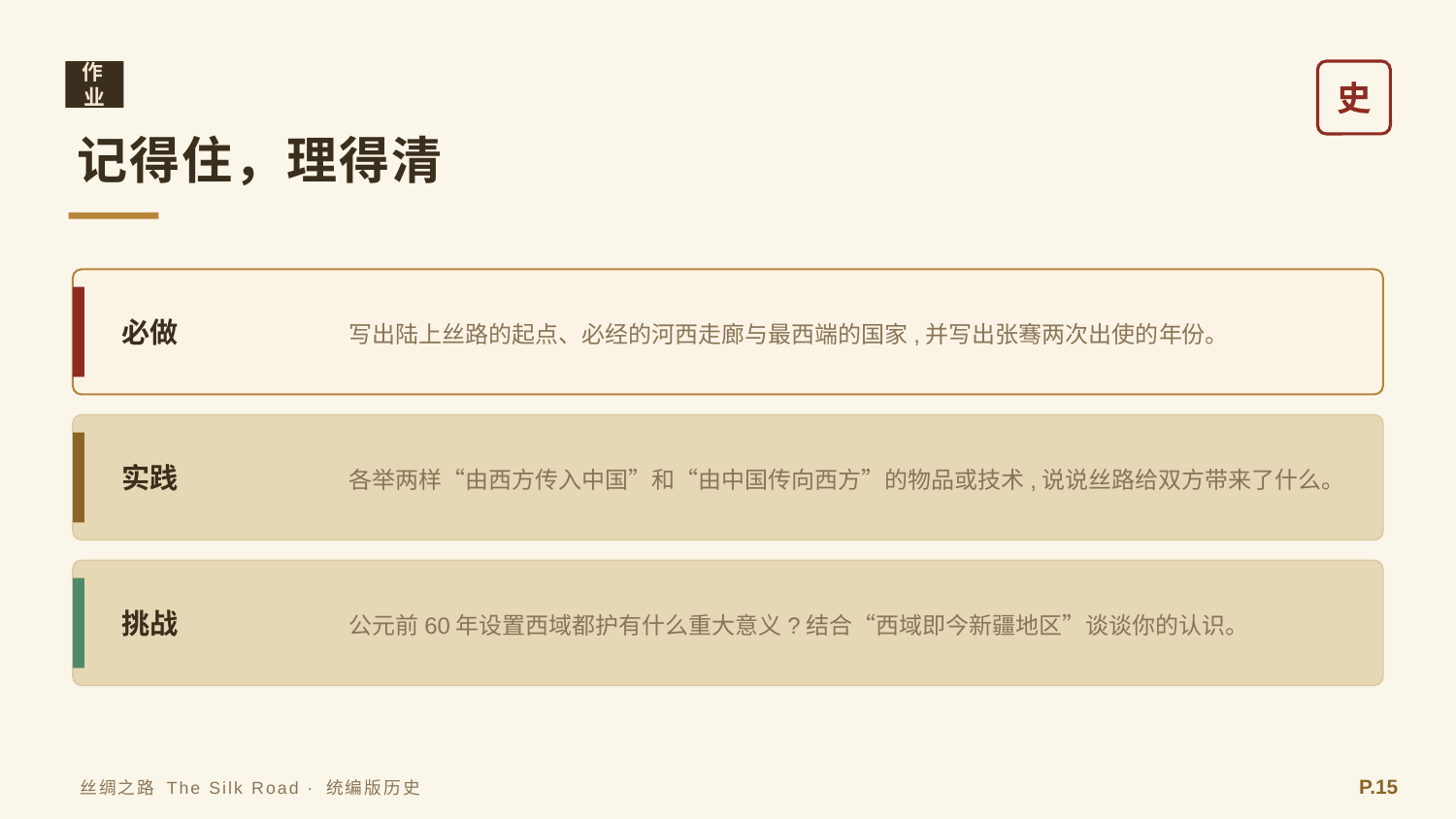

作业
史

记得住，理得清

写出陆上丝路的起点、必经的河西走廊与最西端的国家,并写出张骞两次出使的年份。
必做

各举两样“由西方传入中国”和“由中国传向西方”的物品或技术,说说丝路给双方带来了什么。
实践

公元前60年设置西域都护有什么重大意义?结合“西域即今新疆地区”谈谈你的认识。
挑战

P.15
丝绸之路 The Silk Road · 统编版历史